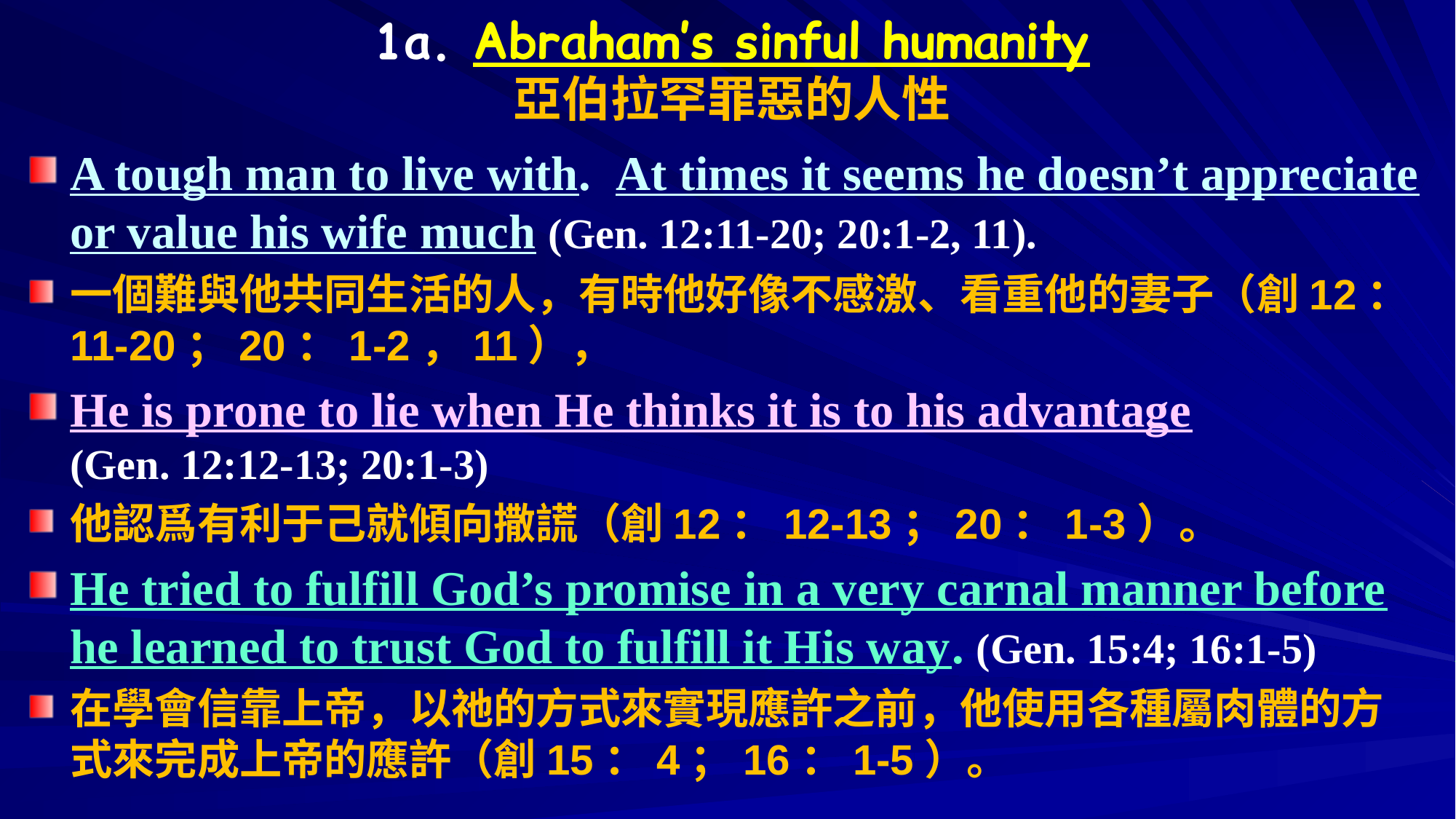

# 1a. Abraham’s sinful humanity 亞伯拉罕罪惡的人性
A tough man to live with.  At times it seems he doesn’t appreciate or value his wife much (Gen. 12:11-20; 20:1-2, 11).
一個難與他共同生活的人，有時他好像不感激、看重他的妻子（創12：11-20；20：1-2，11），
He is prone to lie when He thinks it is to his advantage             (Gen. 12:12-13; 20:1-3)
他認爲有利于己就傾向撒謊（創12：12-13；20：1-3）。
He tried to fulfill God’s promise in a very carnal manner before he learned to trust God to fulfill it His way. (Gen. 15:4; 16:1-5)
在學會信靠上帝，以祂的方式來實現應許之前，他使用各種屬肉體的方式來完成上帝的應許（創15：4；16：1-5）。